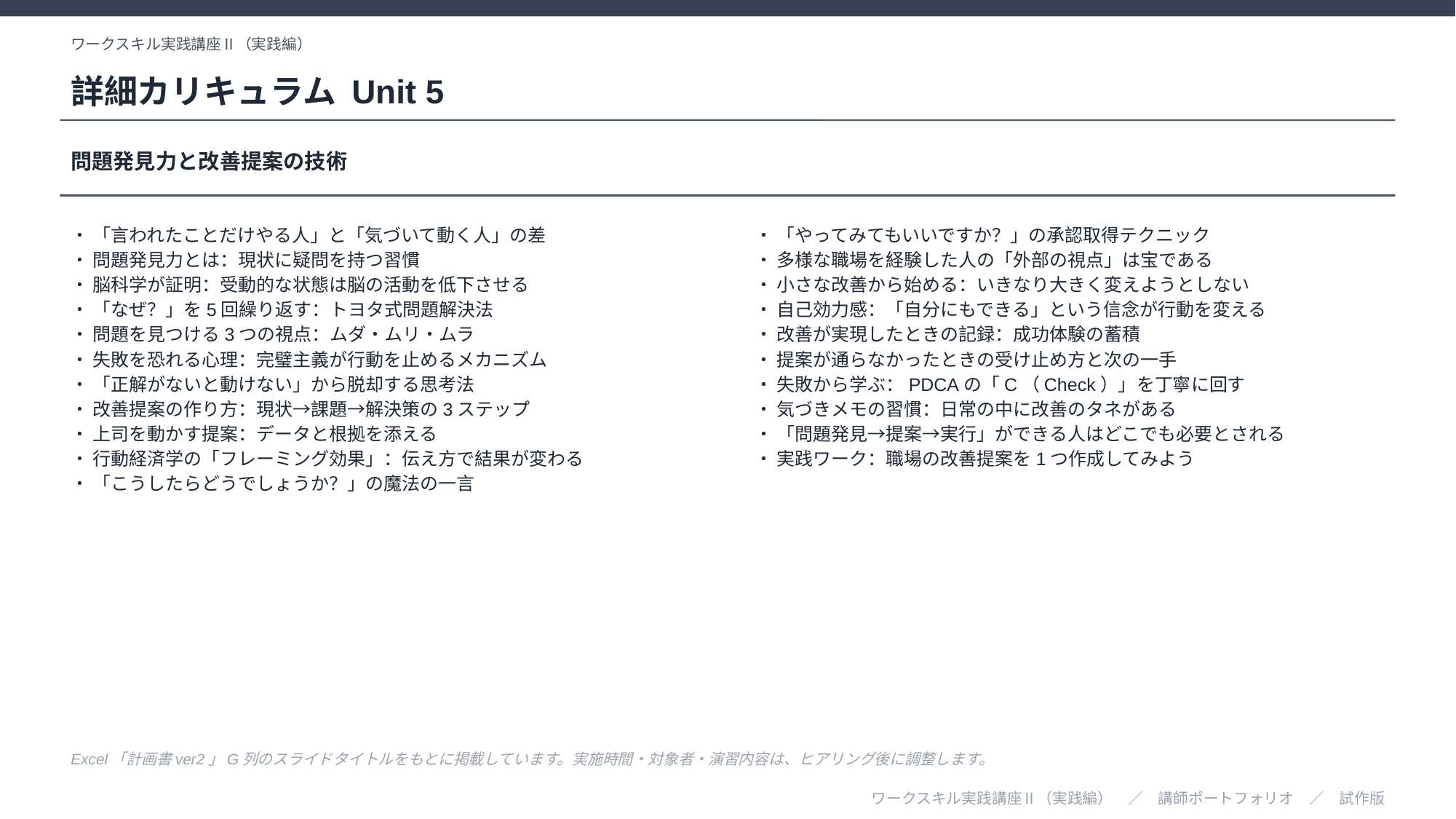

ワークスキル実践講座Ⅱ（実践編）
詳細カリキュラム Unit 5

問題発見力と改善提案の技術

・ 「言われたことだけやる人」と「気づいて動く人」の差
・ 問題発見力とは：現状に疑問を持つ習慣
・ 脳科学が証明：受動的な状態は脳の活動を低下させる
・ 「なぜ？」を5回繰り返す：トヨタ式問題解決法
・ 問題を見つける3つの視点：ムダ・ムリ・ムラ
・ 失敗を恐れる心理：完璧主義が行動を止めるメカニズム
・ 「正解がないと動けない」から脱却する思考法
・ 改善提案の作り方：現状→課題→解決策の3ステップ
・ 上司を動かす提案：データと根拠を添える
・ 行動経済学の「フレーミング効果」：伝え方で結果が変わる
・ 「こうしたらどうでしょうか？」の魔法の一言
・ 「やってみてもいいですか？」の承認取得テクニック
・ 多様な職場を経験した人の「外部の視点」は宝である
・ 小さな改善から始める：いきなり大きく変えようとしない
・ 自己効力感：「自分にもできる」という信念が行動を変える
・ 改善が実現したときの記録：成功体験の蓄積
・ 提案が通らなかったときの受け止め方と次の一手
・ 失敗から学ぶ：PDCAの「C（Check）」を丁寧に回す
・ 気づきメモの習慣：日常の中に改善のタネがある
・ 「問題発見→提案→実行」ができる人はどこでも必要とされる
・ 実践ワーク：職場の改善提案を1つ作成してみよう
Excel「計画書ver2」G列のスライドタイトルをもとに掲載しています。実施時間・対象者・演習内容は、ヒアリング後に調整します。
ワークスキル実践講座Ⅱ（実践編）　／　講師ポートフォリオ　／　試作版